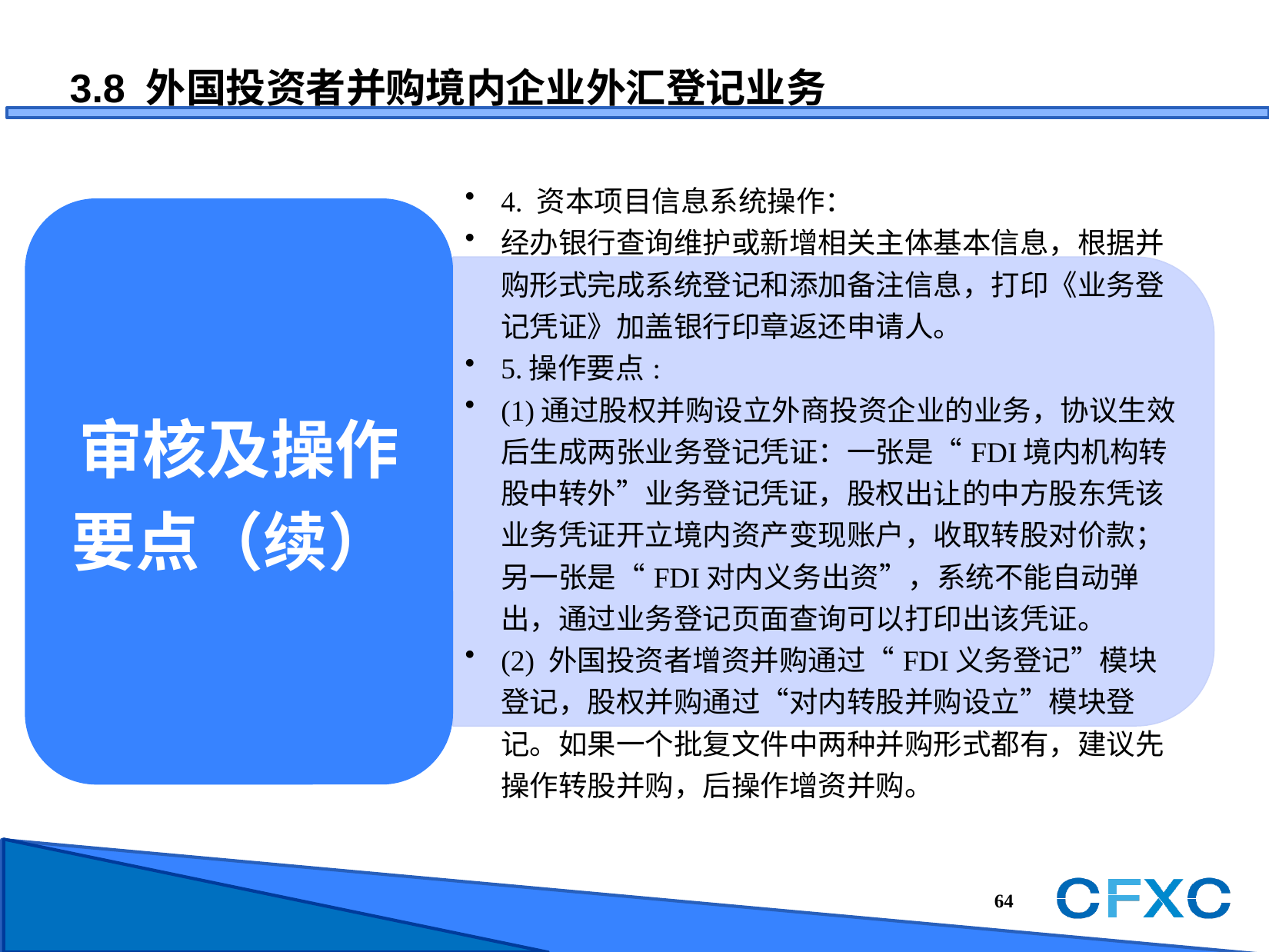

3.8 外国投资者并购境内企业外汇登记业务
审核及操作要点（续）
4. 资本项目信息系统操作：
经办银行查询维护或新增相关主体基本信息，根据并购形式完成系统登记和添加备注信息，打印《业务登记凭证》加盖银行印章返还申请人。
5.操作要点:
(1)通过股权并购设立外商投资企业的业务，协议生效后生成两张业务登记凭证：一张是“FDI境内机构转股中转外”业务登记凭证，股权出让的中方股东凭该业务凭证开立境内资产变现账户，收取转股对价款；另一张是“FDI对内义务出资”，系统不能自动弹出，通过业务登记页面查询可以打印出该凭证。
(2) 外国投资者增资并购通过“FDI义务登记”模块登记，股权并购通过“对内转股并购设立”模块登记。如果一个批复文件中两种并购形式都有，建议先操作转股并购，后操作增资并购。
64